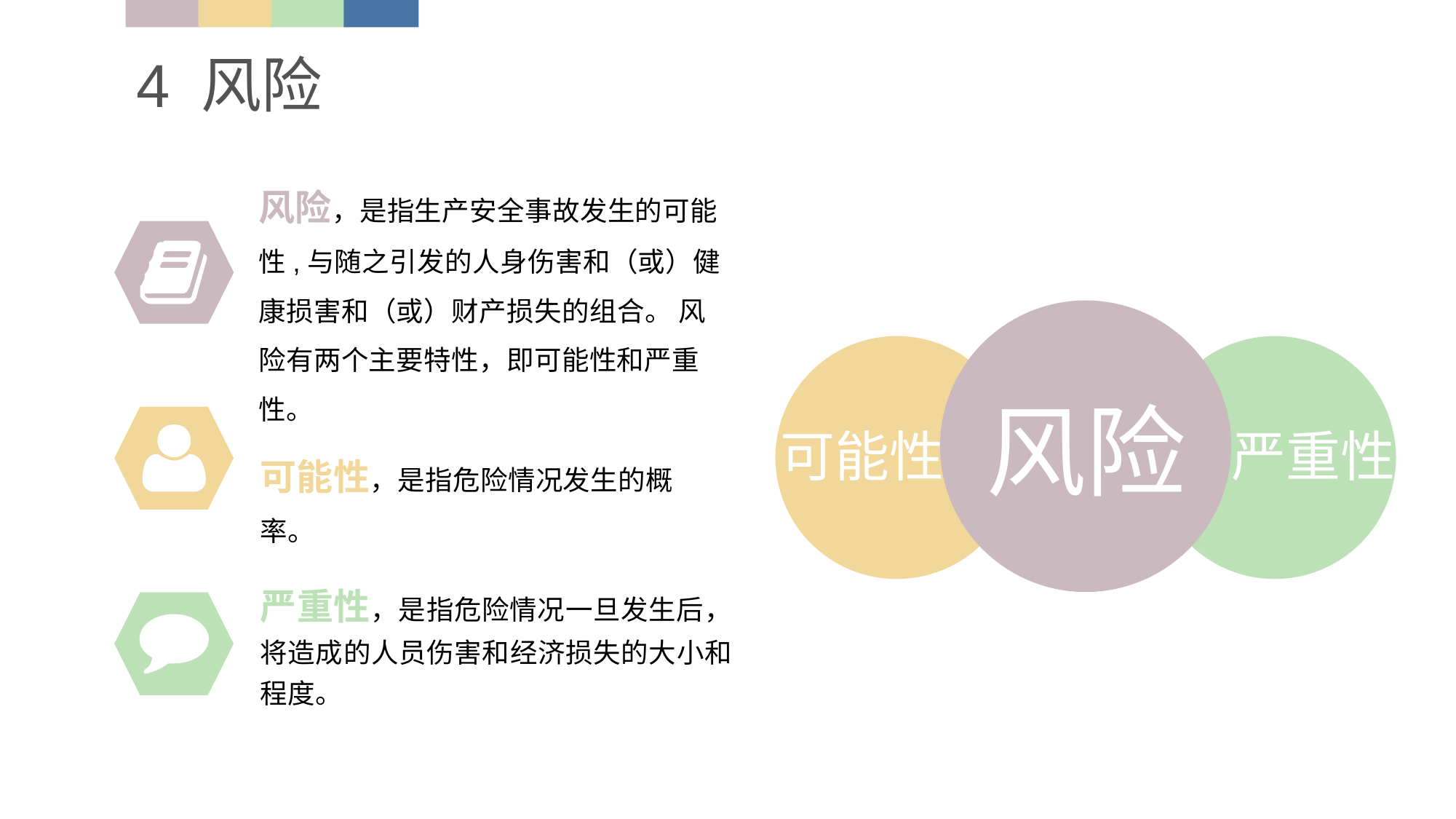

4 风险
风险，是指生产安全事故发生的可能性,与随之引发的人身伤害和（或）健康损害和（或）财产损失的组合。 风险有两个主要特性，即可能性和严重性。

风险

可能性，是指危险情况发生的概率。
可能性
严重性

严重性，是指危险情况一旦发生后，将造成的人员伤害和经济损失的大小和程度。